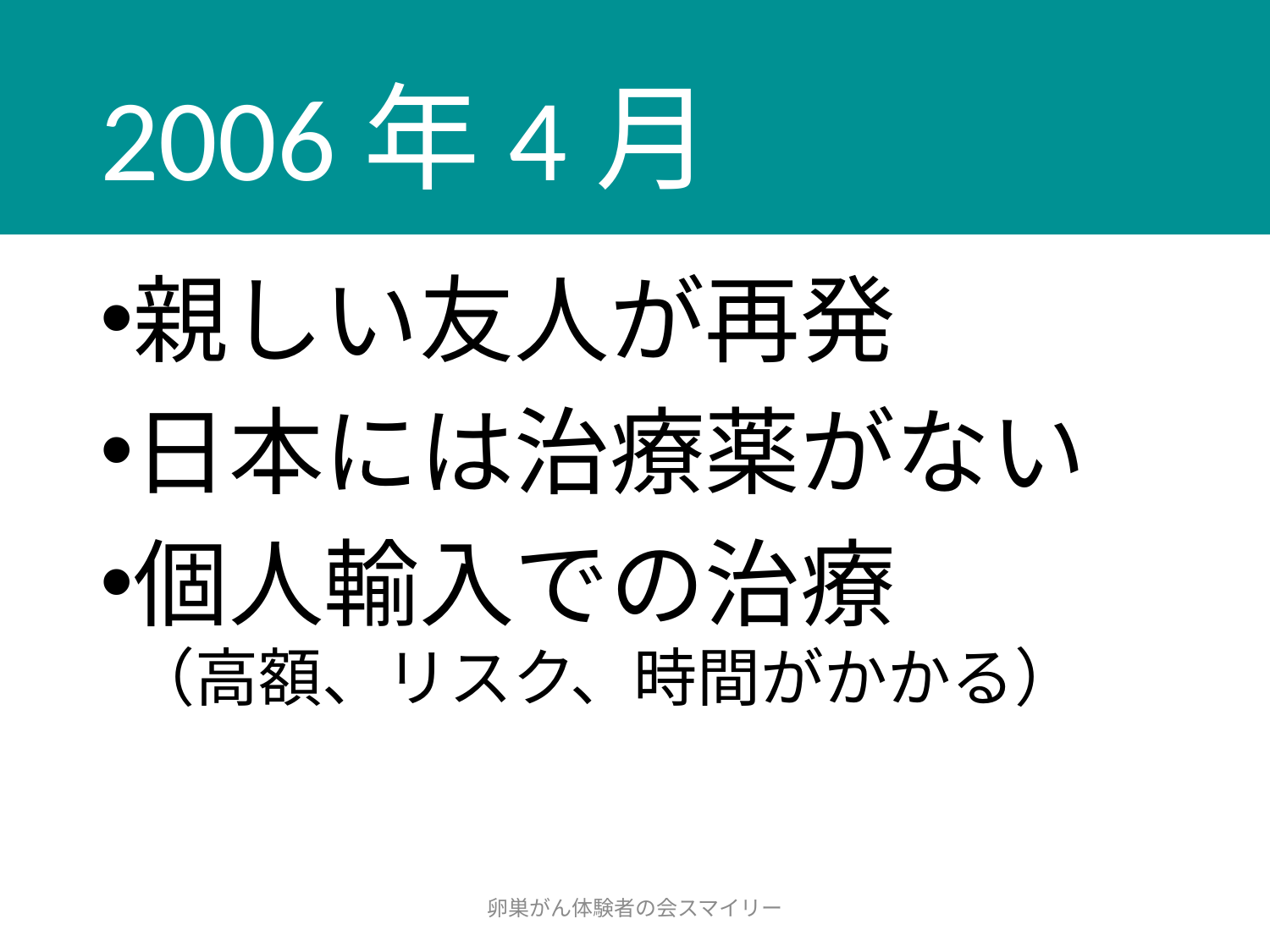

# 2006年4月
親しい友人が再発
日本には治療薬がない
個人輸入での治療
（高額、リスク、時間がかかる）
卵巣がん体験者の会スマイリー